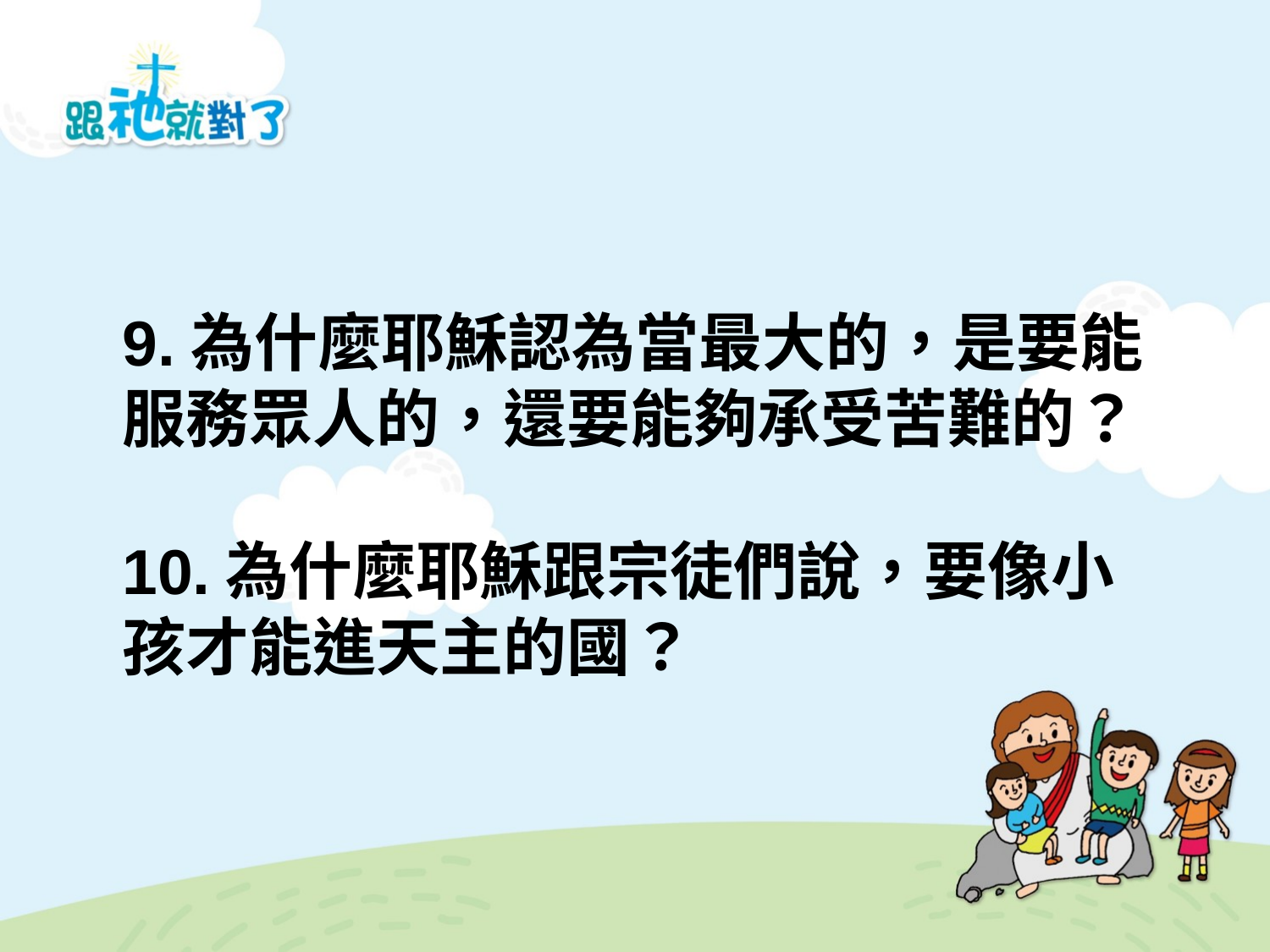

9.為什麼耶穌認為當最大的，是要能服務眾人的，還要能夠承受苦難的？

10.為什麼耶穌跟宗徒們說，要像小孩才能進天主的國？